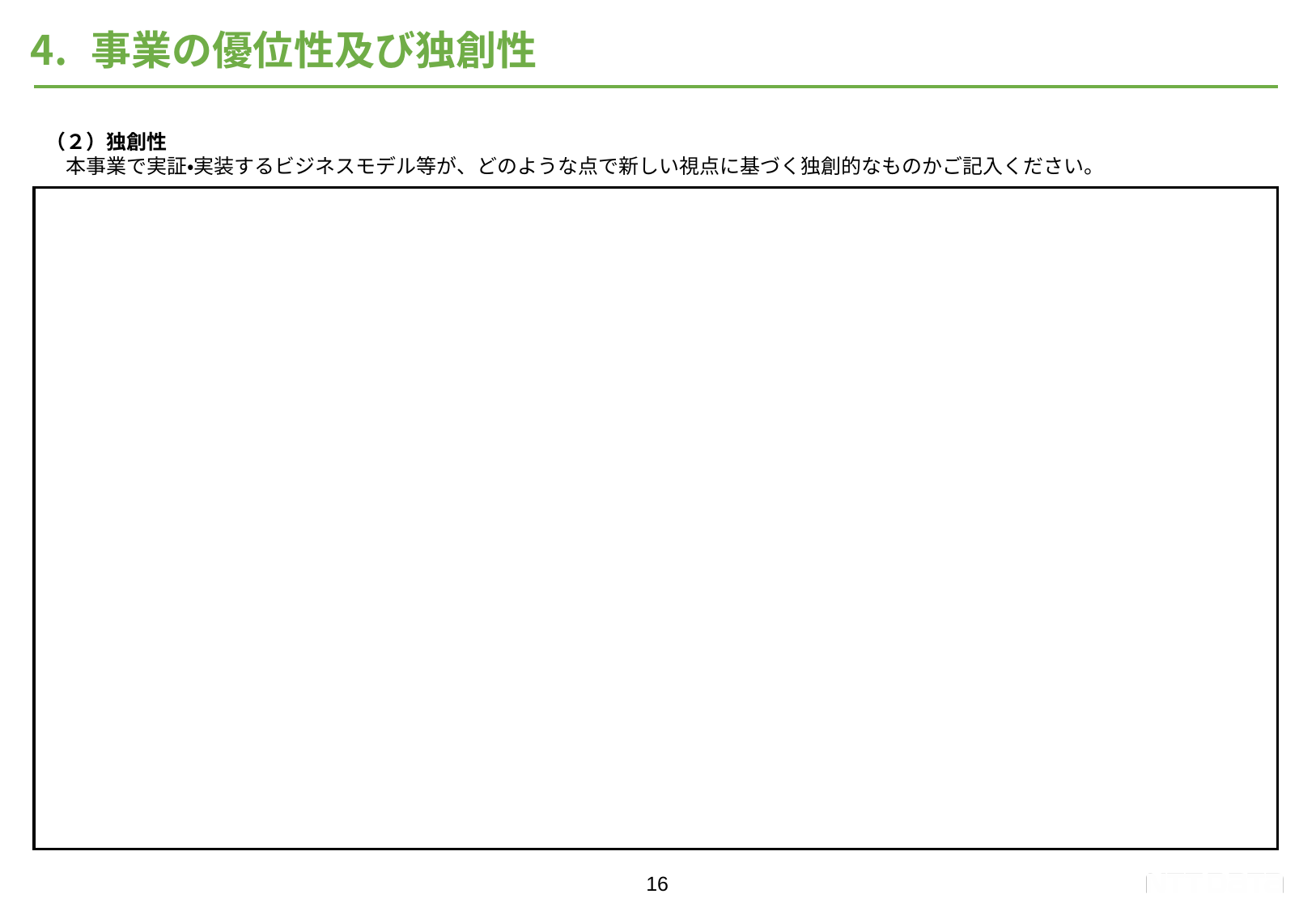

# 事業の優位性及び独創性
（２）独創性
　本事業で実証・実装するビジネスモデル等が、どのような点で新しい視点に基づく独創的なものかご記入ください。